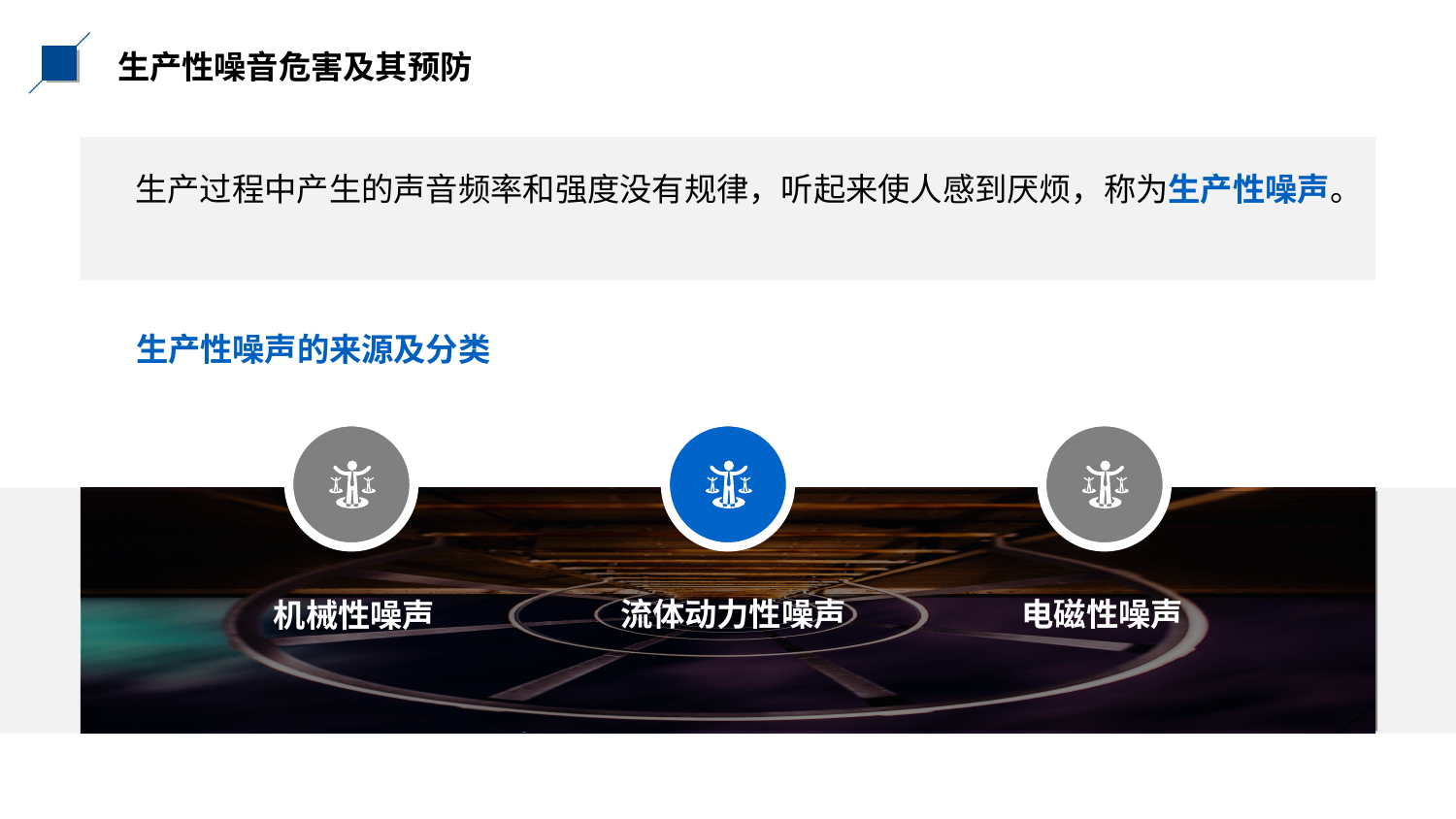

生产性噪音危害及其预防

生产过程中产生的声音频率和强度没有规律，听起来使人感到厌烦，称为生产性噪声。
生产性噪声的来源及分类

流体动力性噪声
电磁性噪声
机械性噪声